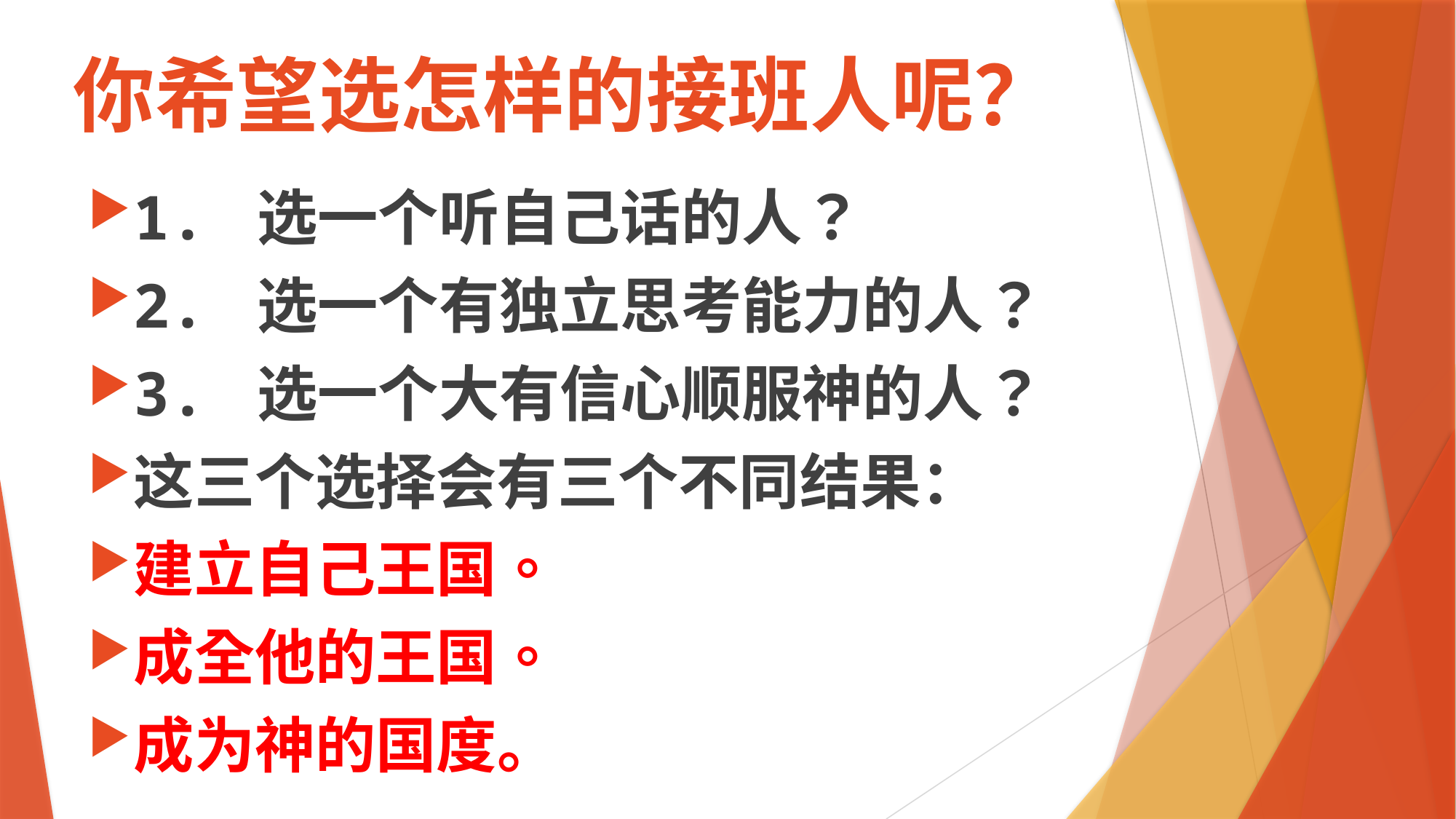

# 你希望选怎样的接班人呢？
1. 选一个听自己话的人？
2. 选一个有独立思考能力的人？
3. 选一个大有信心顺服神的人？
这三个选择会有三个不同结果：
建立自己王国。
成全他的王国。
成为神的国度。